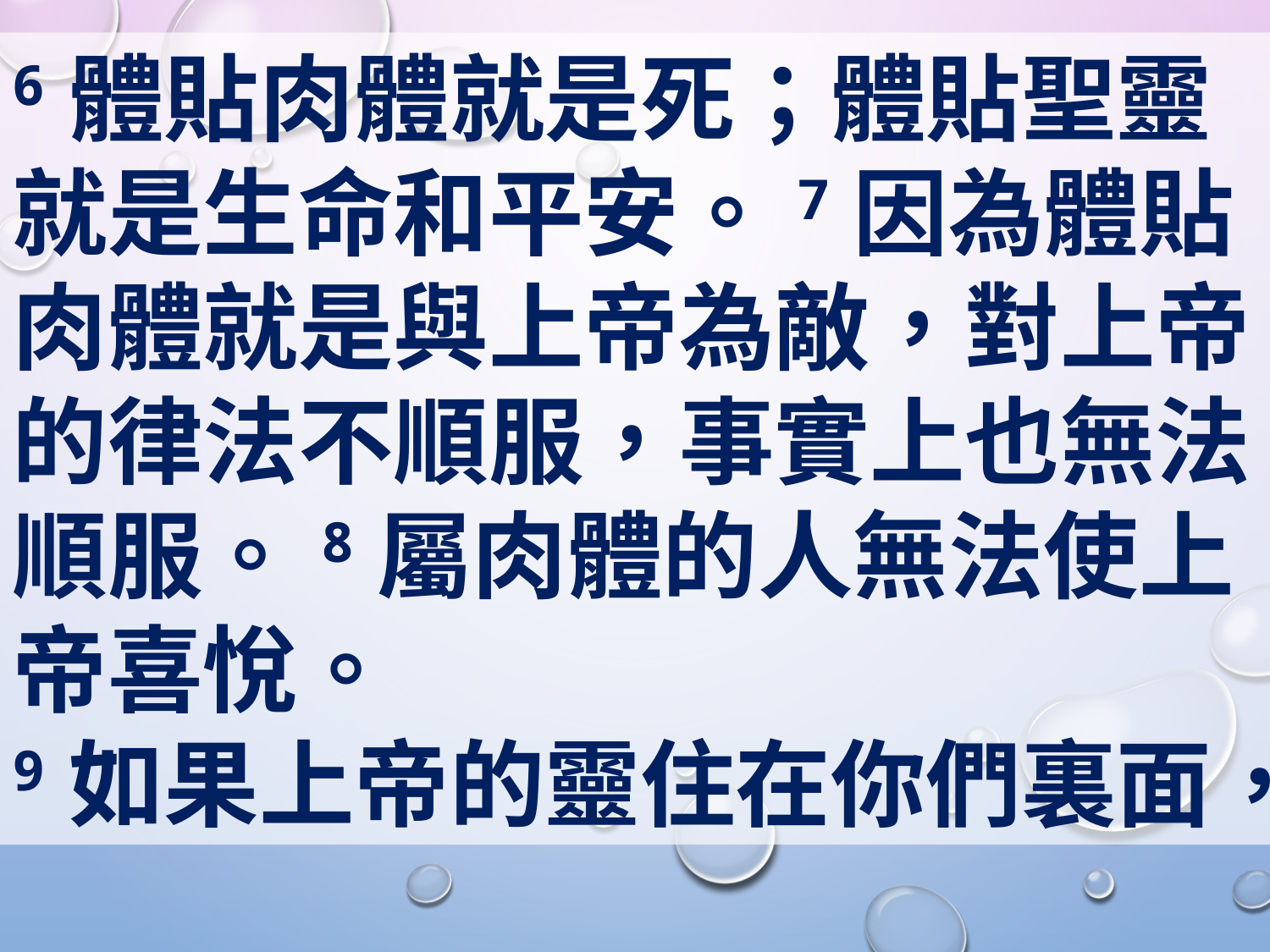

6體貼肉體就是死；體貼聖靈就是生命和平安。7因為體貼肉體就是與上帝為敵，對上帝的律法不順服，事實上也無法順服。8屬肉體的人無法使上帝喜悅。
9如果上帝的靈住在你們裏面，